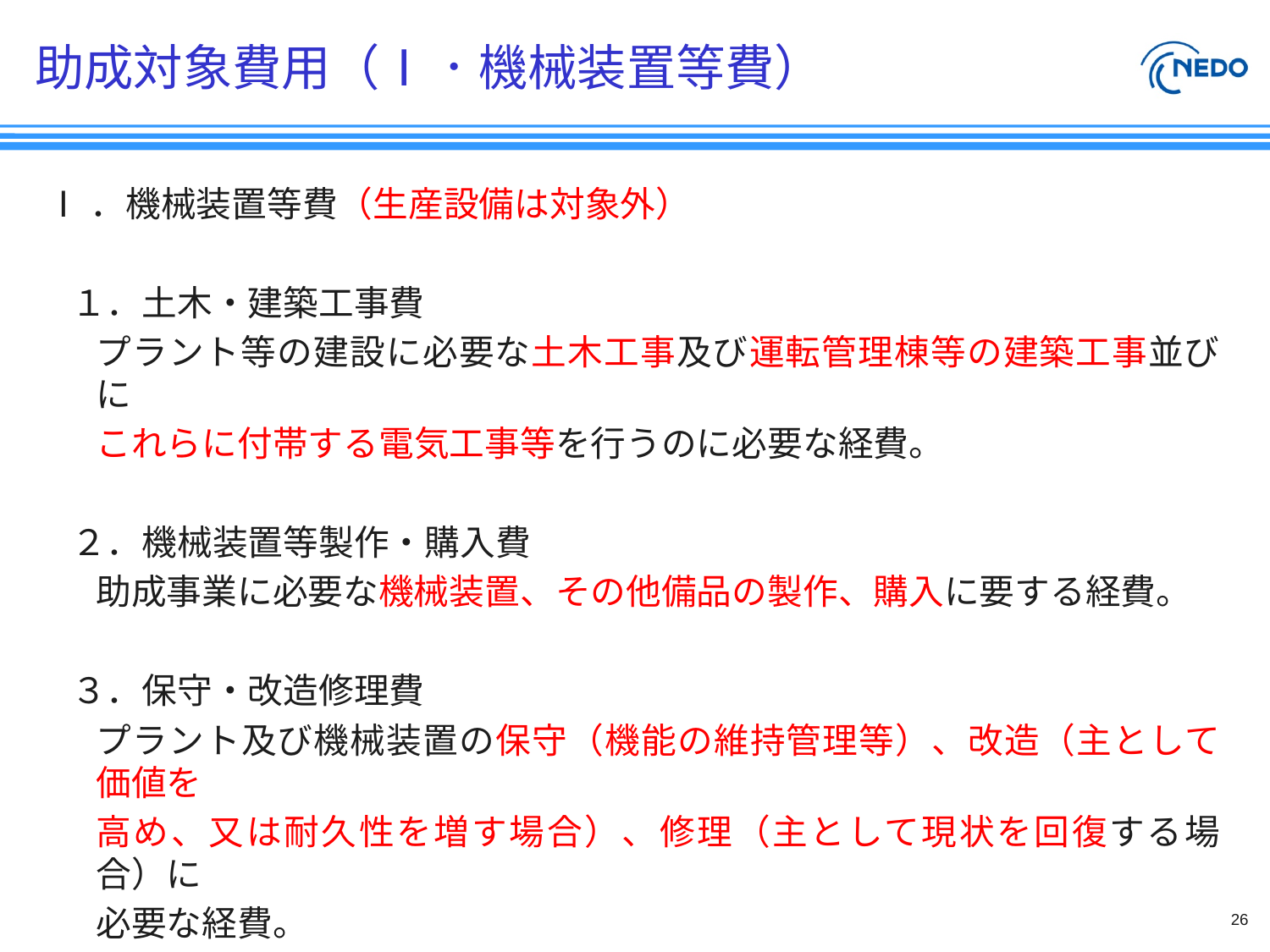

# 助成対象費用（Ⅰ．機械装置等費）
Ⅰ．機械装置等費（生産設備は対象外）

１．土木・建築工事費
プラント等の建設に必要な土木工事及び運転管理棟等の建築工事並びに
これらに付帯する電気工事等を行うのに必要な経費。

２．機械装置等製作・購入費
助成事業に必要な機械装置、その他備品の製作、購入に要する経費。

３．保守・改造修理費
プラント及び機械装置の保守（機能の維持管理等）、改造（主として価値を
高め、又は耐久性を増す場合）、修理（主として現状を回復する場合）に
必要な経費。
26